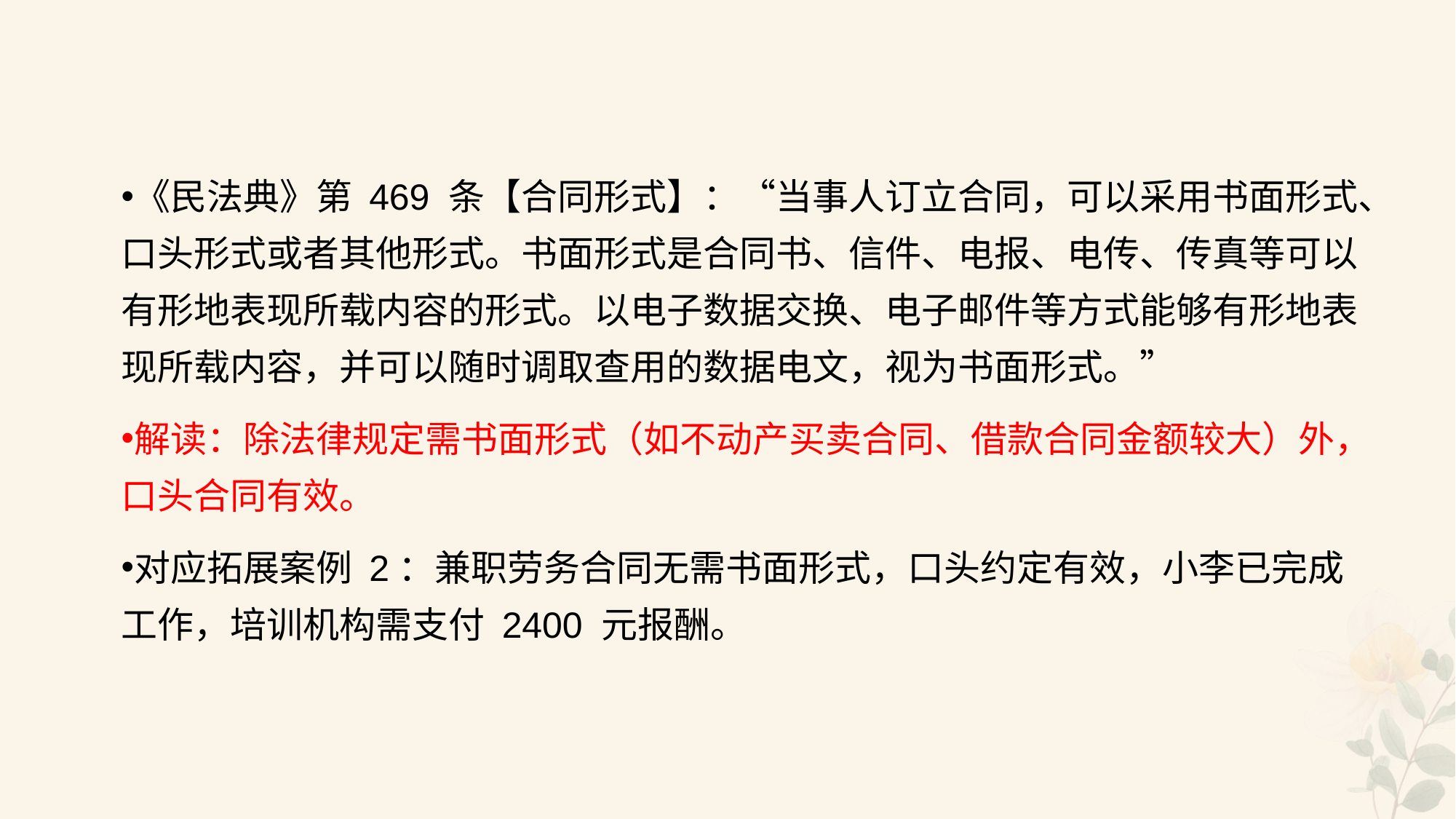

#
《民法典》第 469 条【合同形式】：“当事人订立合同，可以采用书面形式、口头形式或者其他形式。书面形式是合同书、信件、电报、电传、传真等可以有形地表现所载内容的形式。以电子数据交换、电子邮件等方式能够有形地表现所载内容，并可以随时调取查用的数据电文，视为书面形式。”
解读：除法律规定需书面形式（如不动产买卖合同、借款合同金额较大）外，口头合同有效。
对应拓展案例 2：兼职劳务合同无需书面形式，口头约定有效，小李已完成工作，培训机构需支付 2400 元报酬。